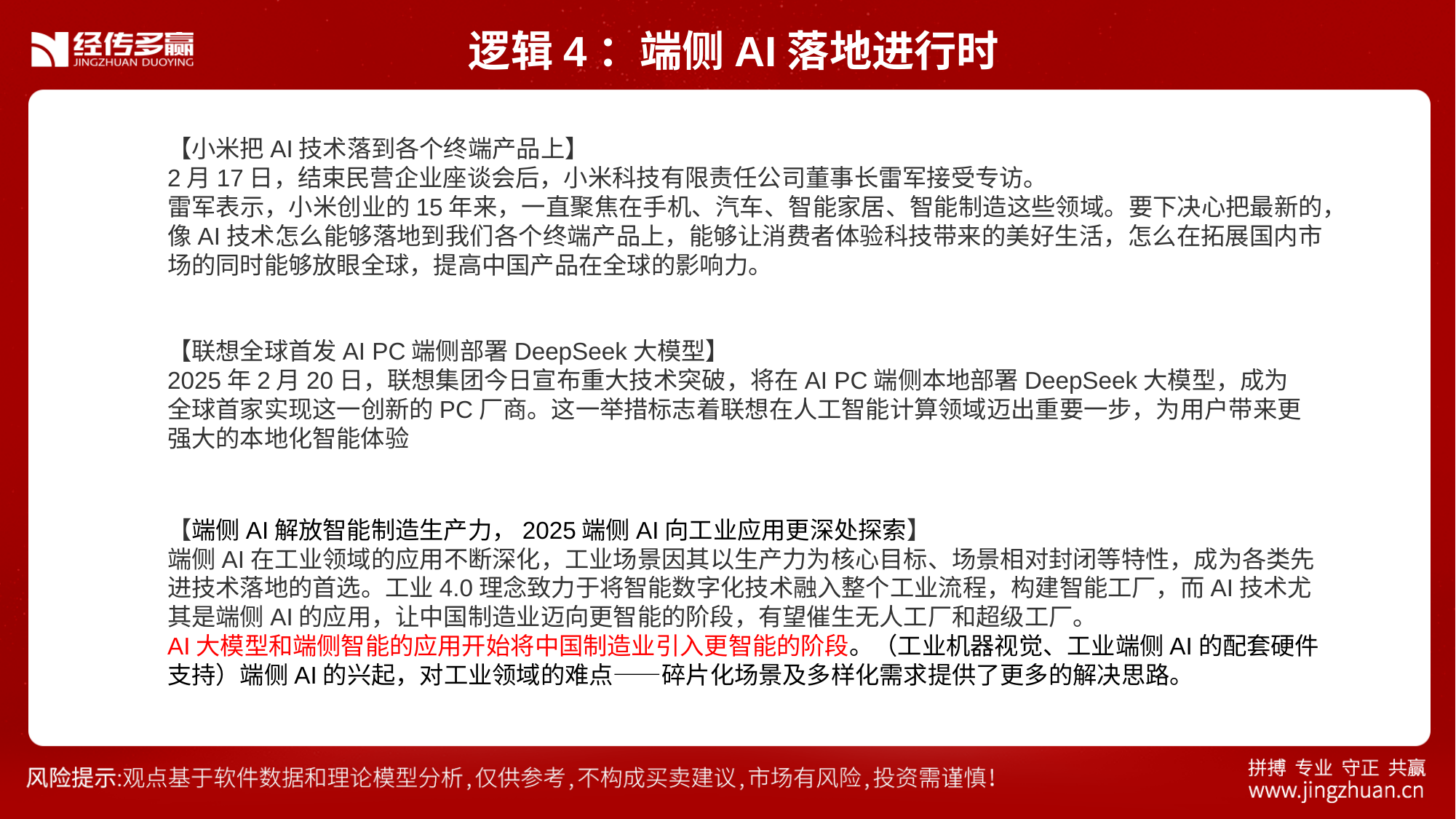

逻辑4：端侧AI落地进行时
【小米把AI技术落到各个终端产品上】
2月17日，结束民营企业座谈会后，小米科技有限责任公司董事长雷军接受专访。
雷军表示，小米创业的15年来，一直聚焦在手机、汽车、智能家居、智能制造这些领域。要下决心把最新的，像AI技术怎么能够落地到我们各个终端产品上，能够让消费者体验科技带来的美好生活，怎么在拓展国内市场的同时能够放眼全球，提高中国产品在全球的影响力。
【联想全球首发AI PC端侧部署DeepSeek大模型】
2025年2月20日，联想集团今日宣布重大技术突破，将在AI PC端侧本地部署DeepSeek大模型，成为全球首家实现这一创新的PC厂商。这一举措标志着联想在人工智能计算领域迈出重要一步，为用户带来更强大的本地化智能体验
【端侧AI解放智能制造生产力，2025端侧AI向工业应用更深处探索】
端侧AI在工业领域的应用不断深化，工业场景因其以生产力为核心目标、场景相对封闭等特性，成为各类先进技术落地的首选。工业4.0理念致力于将智能数字化技术融入整个工业流程，构建智能工厂，而AI技术尤其是端侧AI的应用，让中国制造业迈向更智能的阶段，有望催生无人工厂和超级工厂。
AI大模型和端侧智能的应用开始将中国制造业引入更智能的阶段。（工业机器视觉、工业端侧AI的配套硬件支持）端侧AI的兴起，对工业领域的难点——碎片化场景及多样化需求提供了更多的解决思路。